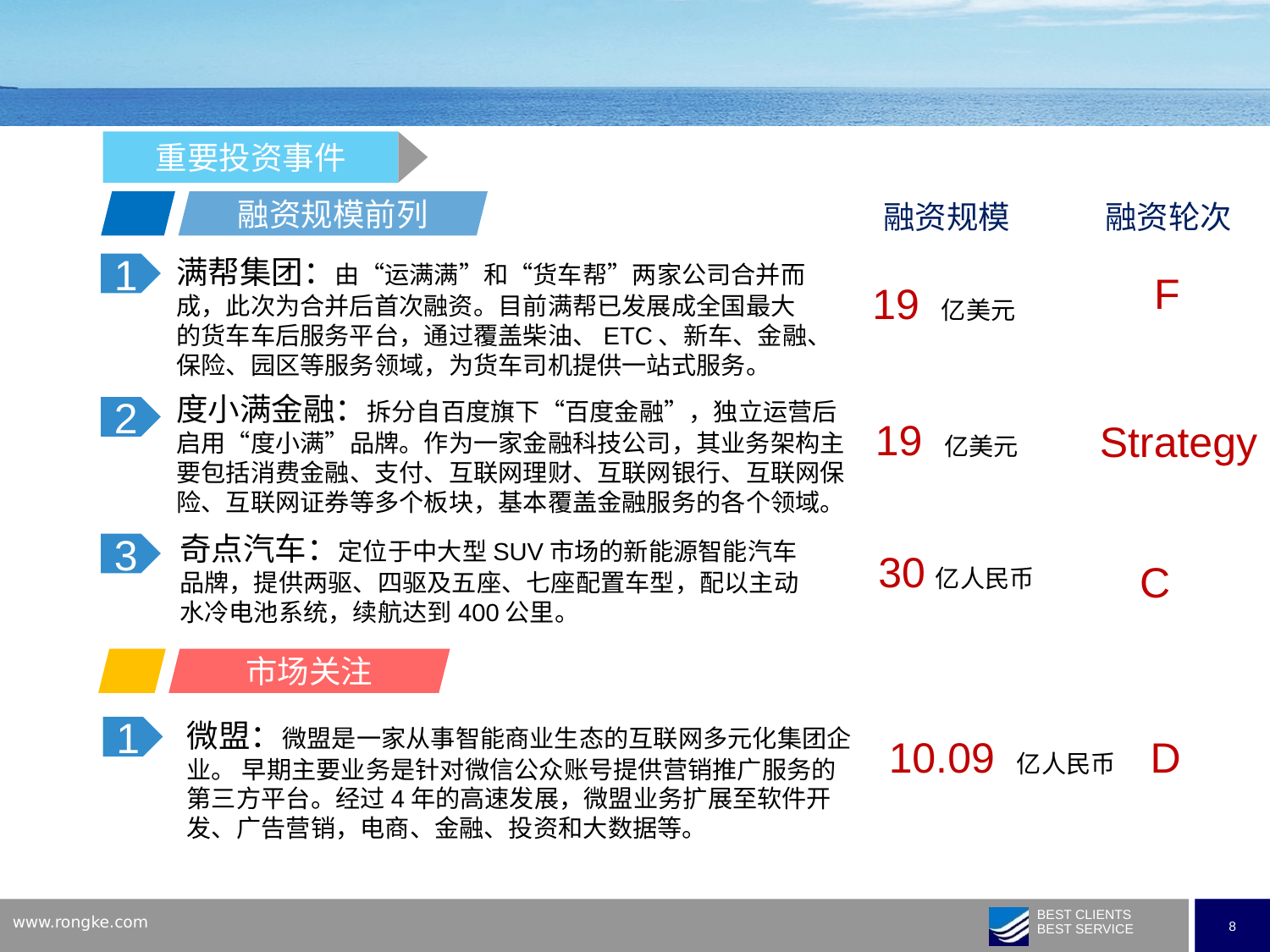

重要投资事件

融资规模前列
融资规模
融资轮次
满帮集团：由“运满满”和“货车帮”两家公司合并而成，此次为合并后首次融资。目前满帮已发展成全国最大的货车车后服务平台，通过覆盖柴油、ETC、新车、金融、保险、园区等服务领域，为货车司机提供一站式服务。
1
F
19 亿美元
度小满金融：拆分自百度旗下“百度金融”，独立运营后启用“度小满”品牌。作为一家金融科技公司，其业务架构主要包括消费金融、支付、互联网理财、互联网银行、互联网保险、互联网证券等多个板块，基本覆盖金融服务的各个领域。
2
19 亿美元
Strategy
奇点汽车：定位于中大型SUV市场的新能源智能汽车品牌，提供两驱、四驱及五座、七座配置车型，配以主动水冷电池系统，续航达到400公里。
3
30亿人民币
C

市场关注
微盟：微盟是一家从事智能商业生态的互联网多元化集团企业。 早期主要业务是针对微信公众账号提供营销推广服务的第三方平台。经过4年的高速发展，微盟业务扩展至软件开发、广告营销，电商、金融、投资和大数据等。
1
D
10.09 亿人民币